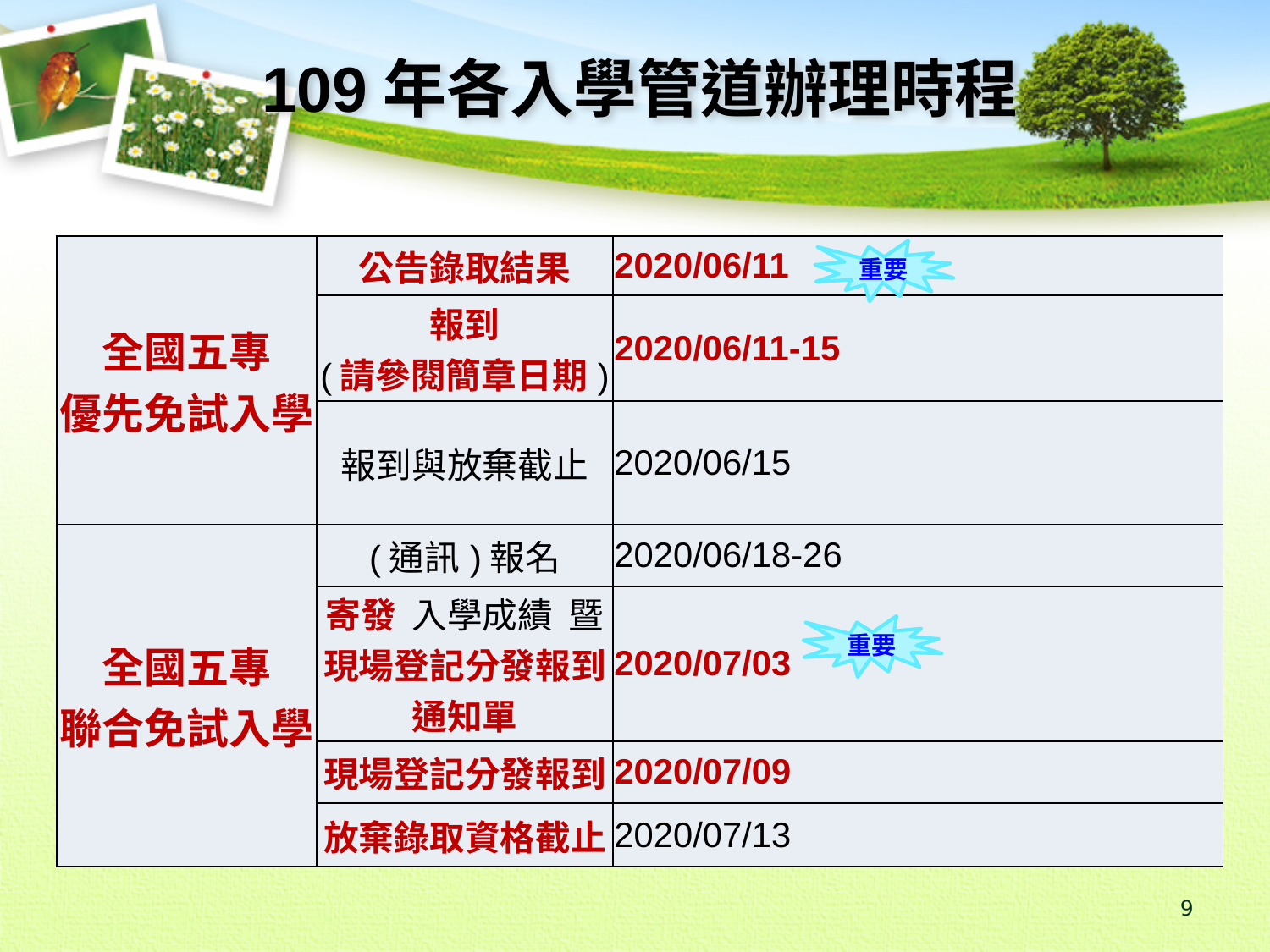

109年各入學管道辦理時程
| 全國五專 優先免試入學 | 公告錄取結果 | 2020/06/11 |
| --- | --- | --- |
|  | 報到 (請參閱簡章日期) | 2020/06/11-15 |
|  | 報到與放棄截止 | 2020/06/15 |
| 全國五專 聯合免試入學 | (通訊)報名 | 2020/06/18-26 |
|  | 寄發 入學成績 暨現場登記分發報到通知單 | 2020/07/03 |
|  | 現場登記分發報到 | 2020/07/09 |
|  | 放棄錄取資格截止 | 2020/07/13 |
重要
重要
9